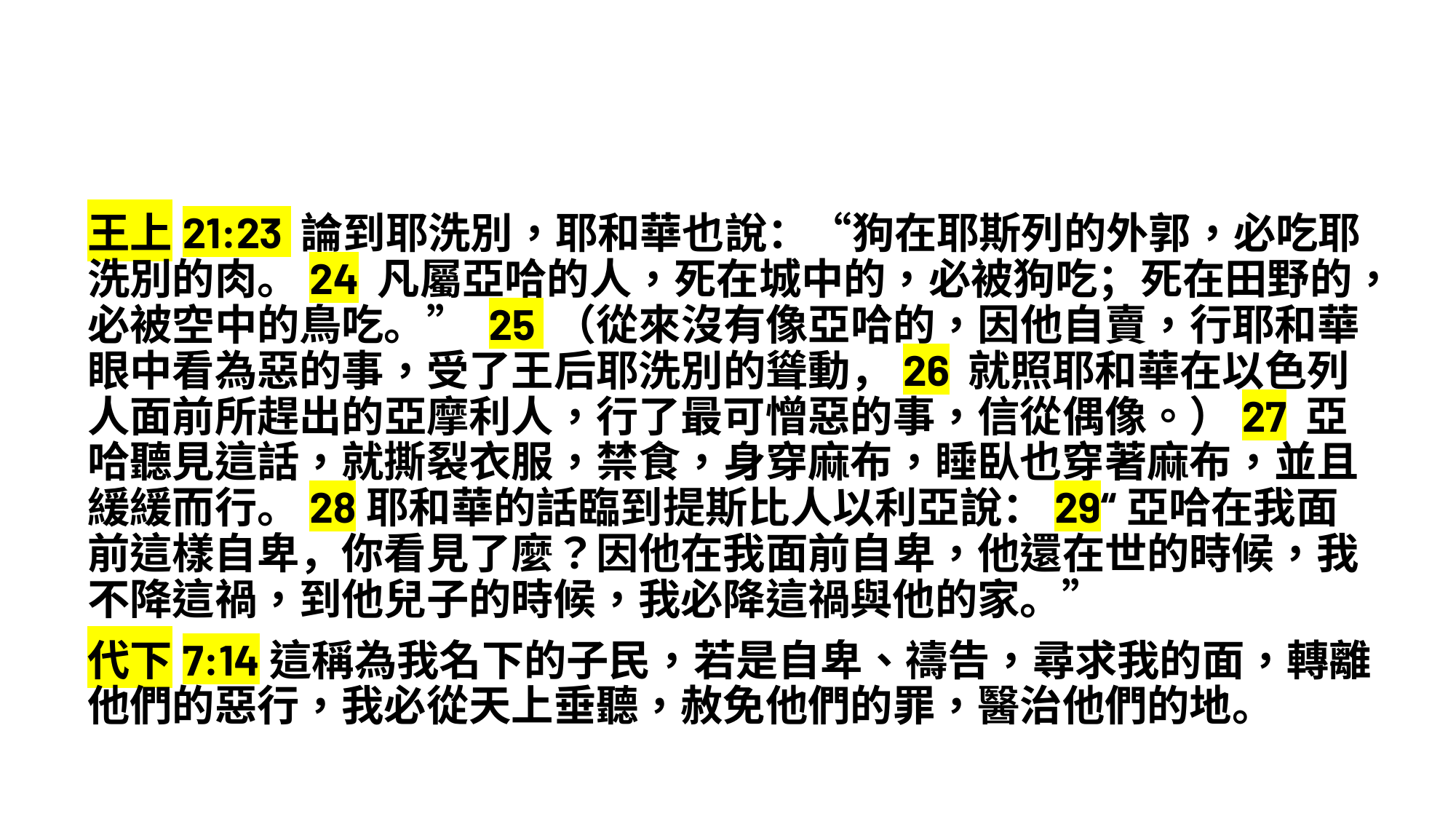

王上21:23 論到耶洗別，耶和華也說：“狗在耶斯列的外郭，必吃耶洗別的肉。24 凡屬亞哈的人，死在城中的，必被狗吃；死在田野的，必被空中的鳥吃。” 25 （從來沒有像亞哈的，因他自賣，行耶和華眼中看為惡的事，受了王后耶洗別的聳動，26 就照耶和華在以色列人面前所趕出的亞摩利人，行了最可憎惡的事，信從偶像。）27 亞哈聽見這話，就撕裂衣服，禁食，身穿麻布，睡臥也穿著麻布，並且緩緩而行。28耶和華的話臨到提斯比人以利亞說：29“亞哈在我面前這樣自卑，你看見了麼？因他在我面前自卑，他還在世的時候，我不降這禍，到他兒子的時候，我必降這禍與他的家。”
代下7:14這稱為我名下的子民，若是自卑、禱告，尋求我的面，轉離他們的惡行，我必從天上垂聽，赦免他們的罪，醫治他們的地。